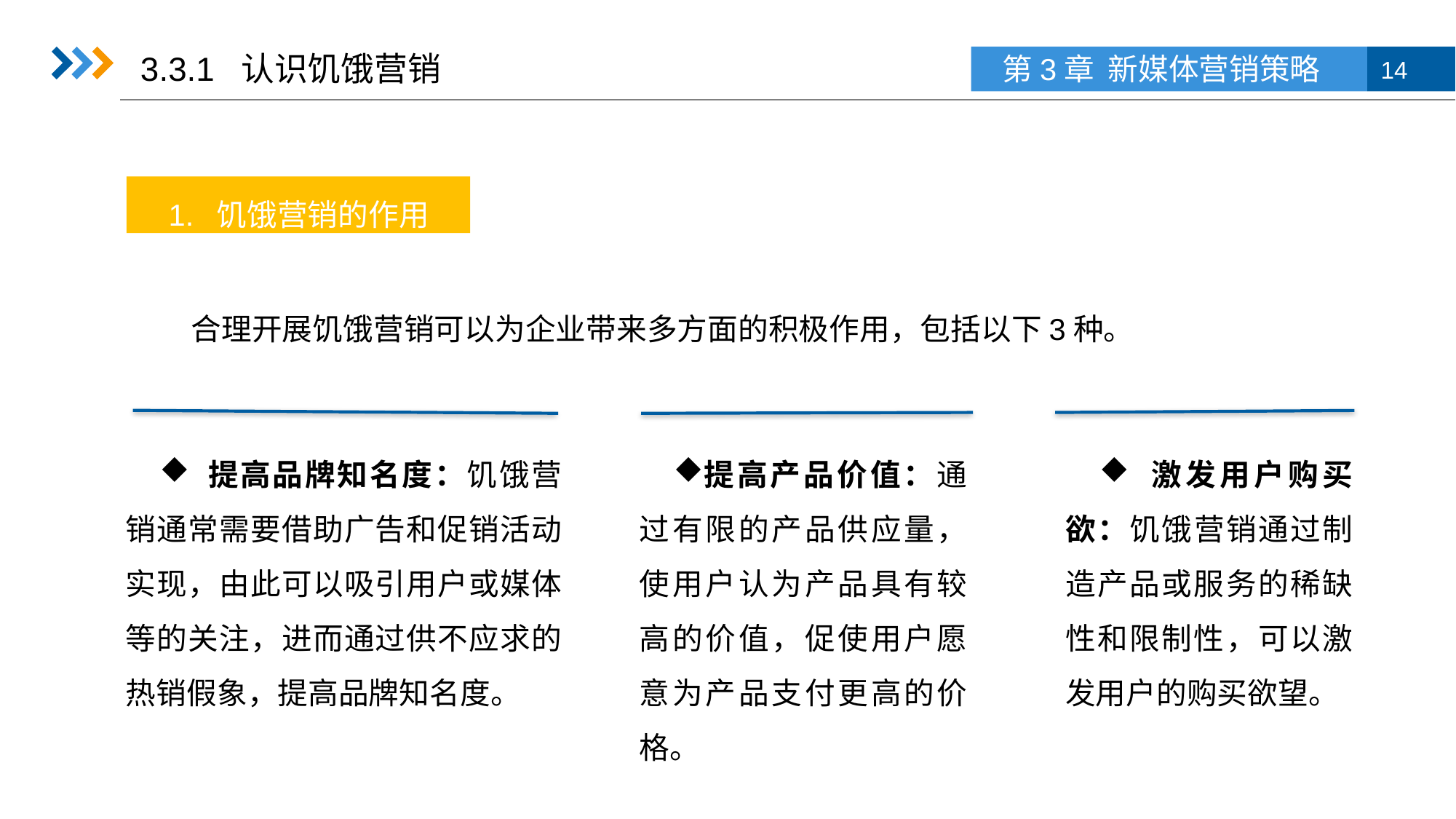

3.3.1  认识饥饿营销
1. 饥饿营销的作用
合理开展饥饿营销可以为企业带来多方面的积极作用，包括以下3种。
 激发用户购买欲：饥饿营销通过制造产品或服务的稀缺性和限制性，可以激发用户的购买欲望。
 提高品牌知名度：饥饿营销通常需要借助广告和促销活动实现，由此可以吸引用户或媒体等的关注，进而通过供不应求的热销假象，提高品牌知名度。
提高产品价值：通过有限的产品供应量，使用户认为产品具有较高的价值，促使用户愿意为产品支付更高的价格。